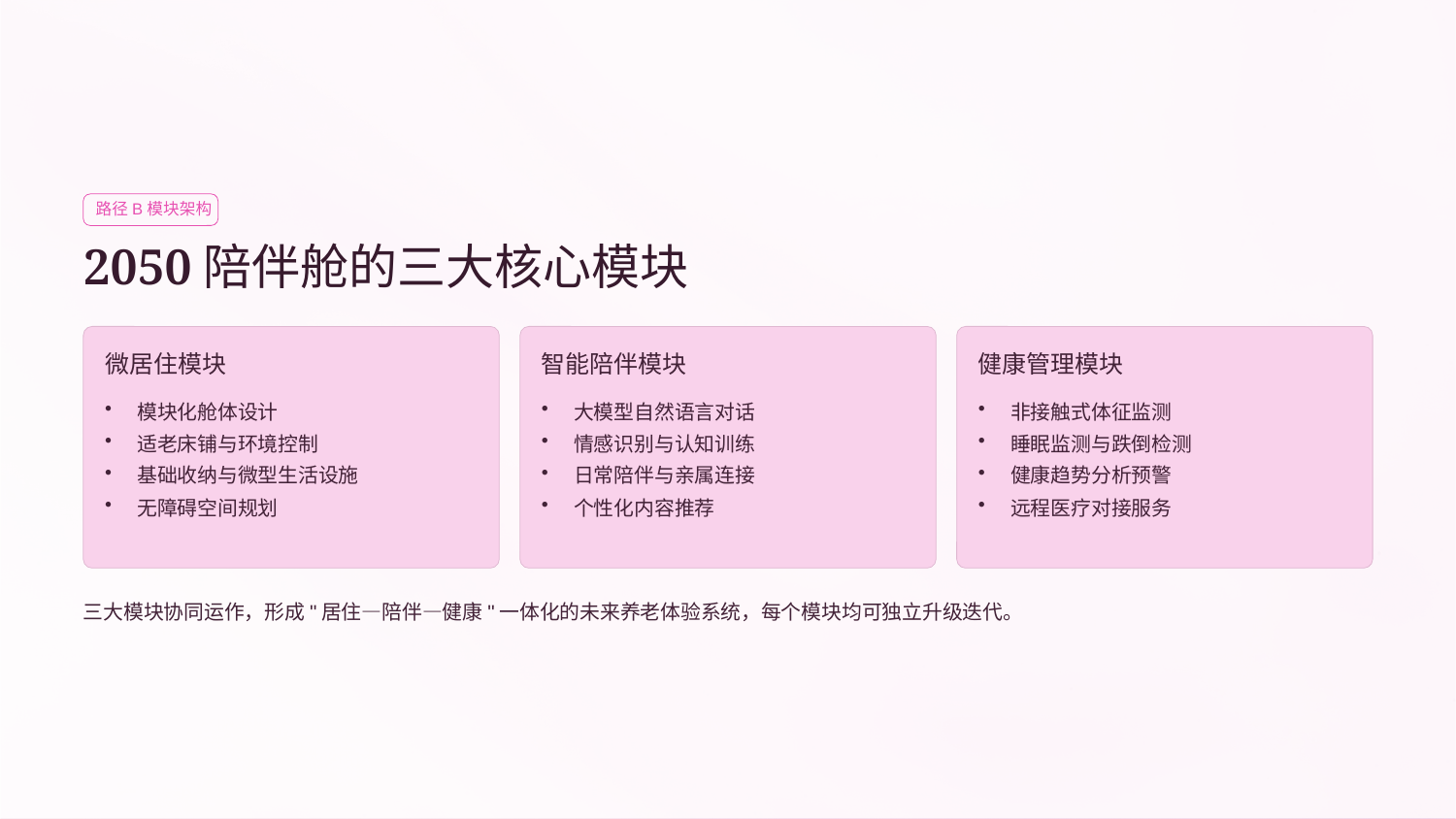

路径B模块架构
2050陪伴舱的三大核心模块

微居住模块
智能陪伴模块
健康管理模块
模块化舱体设计
适老床铺与环境控制
基础收纳与微型生活设施
无障碍空间规划
大模型自然语言对话
情感识别与认知训练
日常陪伴与亲属连接
个性化内容推荐
非接触式体征监测
睡眠监测与跌倒检测
健康趋势分析预警
远程医疗对接服务
三大模块协同运作，形成"居住—陪伴—健康"一体化的未来养老体验系统，每个模块均可独立升级迭代。